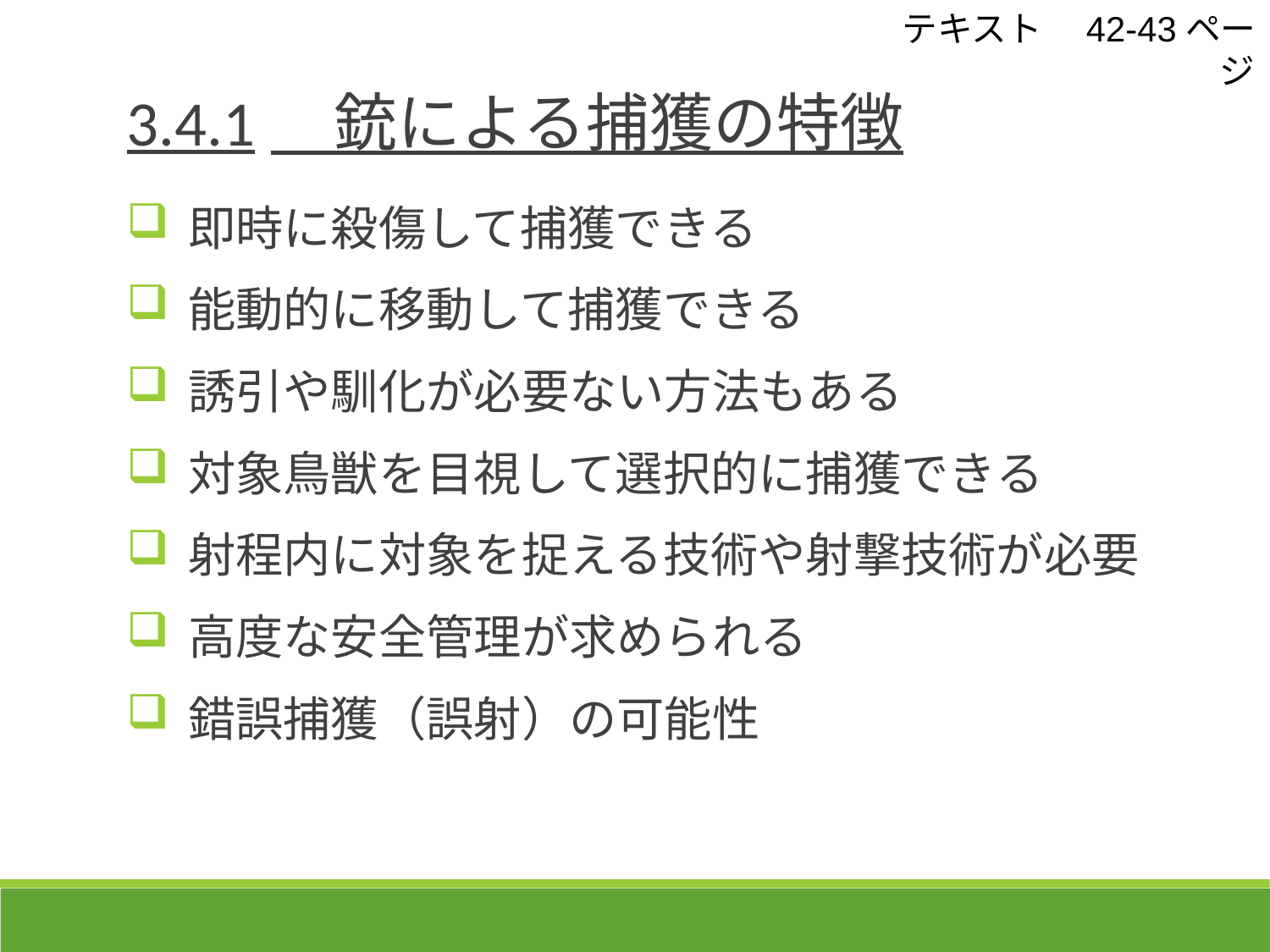

テキスト　42-43ページ
3.4.1　銃による捕獲の特徴
即時に殺傷して捕獲できる
能動的に移動して捕獲できる
誘引や馴化が必要ない方法もある
対象鳥獣を目視して選択的に捕獲できる
射程内に対象を捉える技術や射撃技術が必要
高度な安全管理が求められる
錯誤捕獲（誤射）の可能性